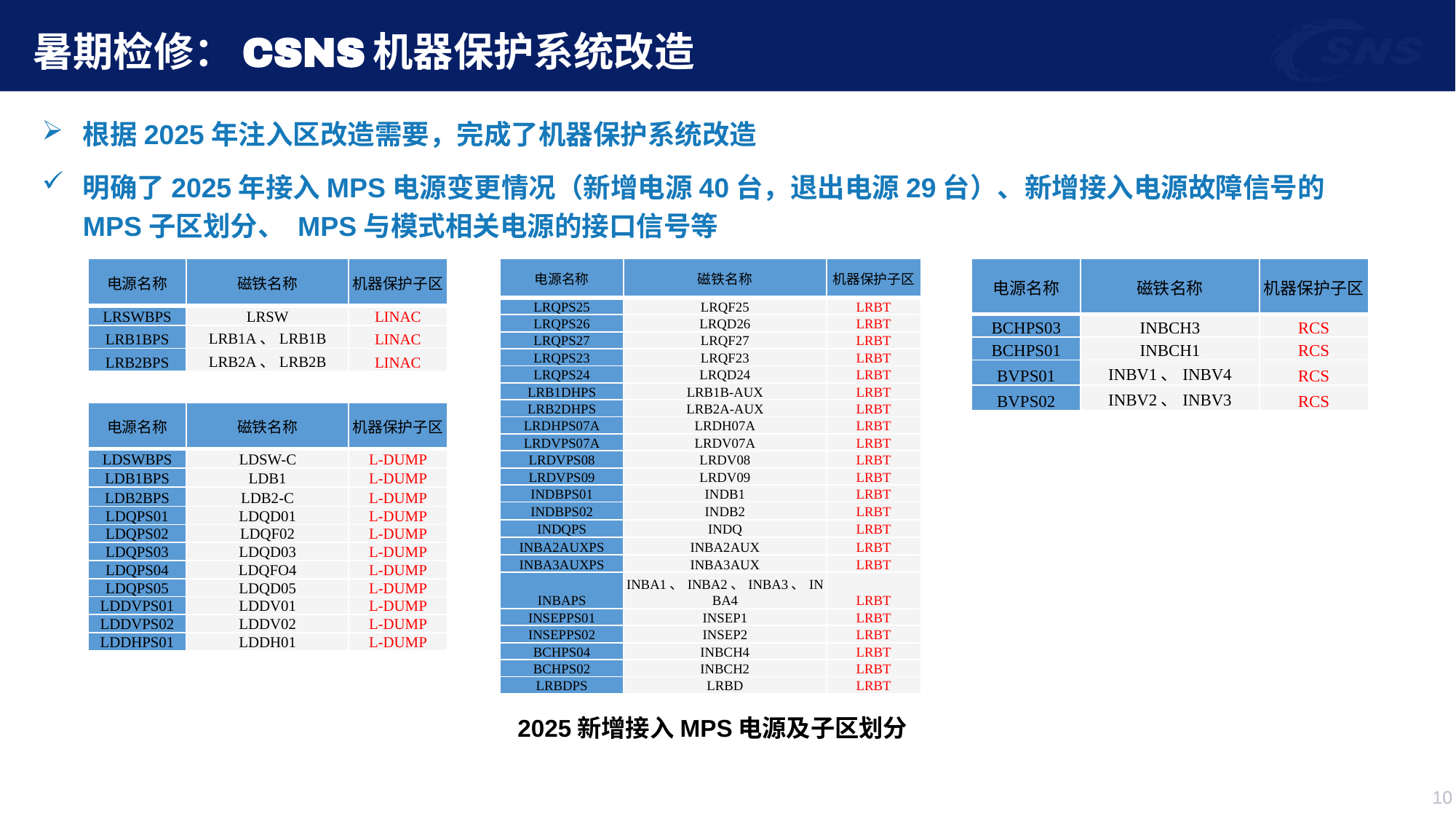

# 暑期检修：CSNS机器保护系统改造
根据2025年注入区改造需要，完成了机器保护系统改造
明确了2025年接入MPS电源变更情况（新增电源40台，退出电源29台）、新增接入电源故障信号的MPS子区划分、 MPS与模式相关电源的接口信号等

| 电源名称 | 磁铁名称 | 机器保护子区 |
| --- | --- | --- |
| LRSWBPS | LRSW | LINAC |
| LRB1BPS | LRB1A、LRB1B | LINAC |
| LRB2BPS | LRB2A、LRB2B | LINAC |
| 电源名称 | 磁铁名称 | 机器保护子区 |
| --- | --- | --- |
| LRQPS25 | LRQF25 | LRBT |
| LRQPS26 | LRQD26 | LRBT |
| LRQPS27 | LRQF27 | LRBT |
| LRQPS23 | LRQF23 | LRBT |
| LRQPS24 | LRQD24 | LRBT |
| LRB1DHPS | LRB1B-AUX | LRBT |
| LRB2DHPS | LRB2A-AUX | LRBT |
| LRDHPS07A | LRDH07A | LRBT |
| LRDVPS07A | LRDV07A | LRBT |
| LRDVPS08 | LRDV08 | LRBT |
| LRDVPS09 | LRDV09 | LRBT |
| INDBPS01 | INDB1 | LRBT |
| INDBPS02 | INDB2 | LRBT |
| INDQPS | INDQ | LRBT |
| INBA2AUXPS | INBA2AUX | LRBT |
| INBA3AUXPS | INBA3AUX | LRBT |
| INBAPS | INBA1、INBA2、INBA3、INBA4 | LRBT |
| INSEPPS01 | INSEP1 | LRBT |
| INSEPPS02 | INSEP2 | LRBT |
| BCHPS04 | INBCH4 | LRBT |
| BCHPS02 | INBCH2 | LRBT |
| LRBDPS | LRBD | LRBT |
| 电源名称 | 磁铁名称 | 机器保护子区 |
| --- | --- | --- |
| BCHPS03 | INBCH3 | RCS |
| BCHPS01 | INBCH1 | RCS |
| BVPS01 | INBV1、INBV4 | RCS |
| BVPS02 | INBV2、INBV3 | RCS |
| 电源名称 | 磁铁名称 | 机器保护子区 |
| --- | --- | --- |
| LDSWBPS | LDSW-C | L-DUMP |
| LDB1BPS | LDB1 | L-DUMP |
| LDB2BPS | LDB2-C | L-DUMP |
| LDQPS01 | LDQD01 | L-DUMP |
| LDQPS02 | LDQF02 | L-DUMP |
| LDQPS03 | LDQD03 | L-DUMP |
| LDQPS04 | LDQFO4 | L-DUMP |
| LDQPS05 | LDQD05 | L-DUMP |
| LDDVPS01 | LDDV01 | L-DUMP |
| LDDVPS02 | LDDV02 | L-DUMP |
| LDDHPS01 | LDDH01 | L-DUMP |
2025新增接入MPS电源及子区划分